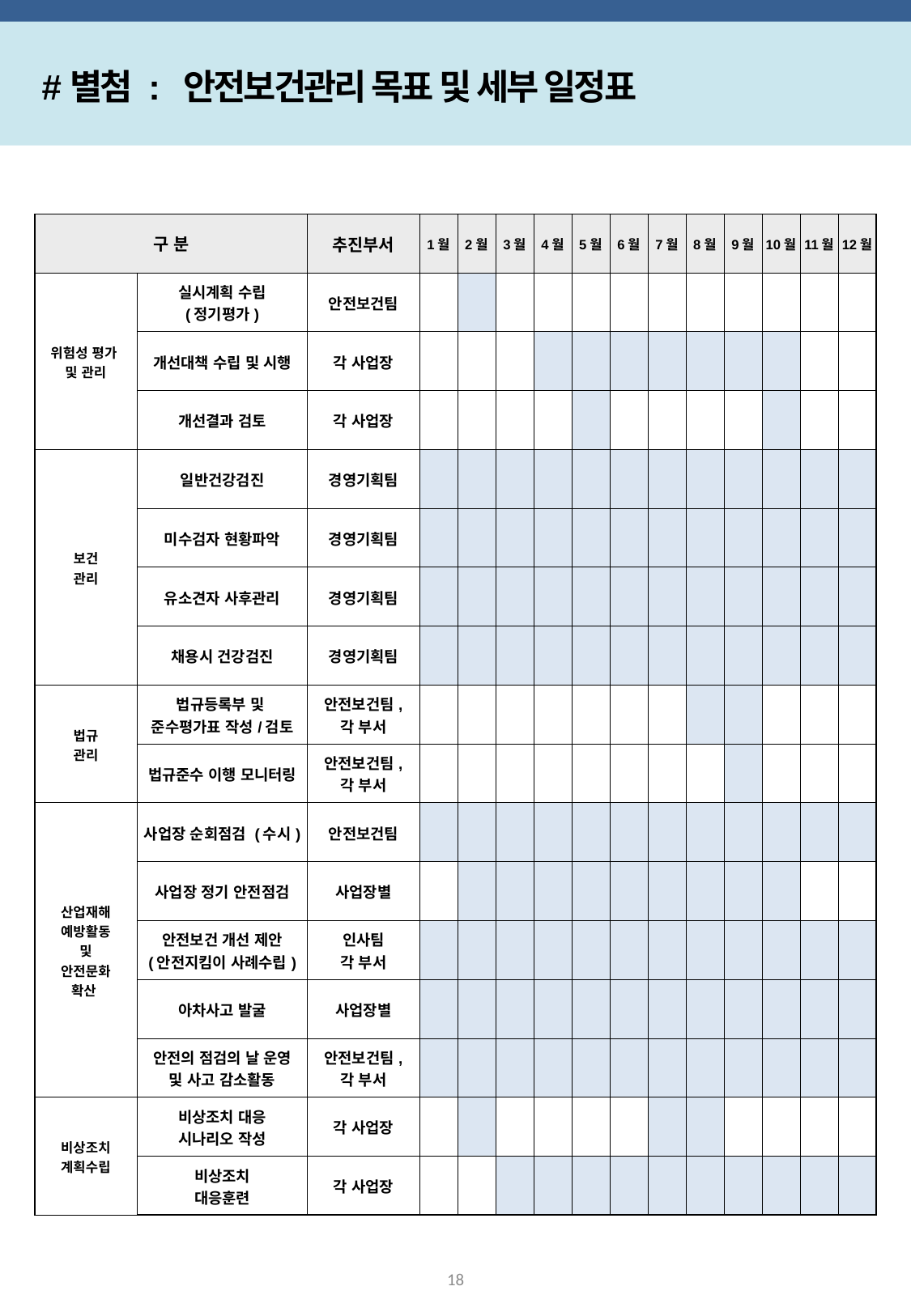

#별첨 :  안전보건관리 목표 및 세부 일정표
| 구 분 |  | 추진부서 | 1월 | 2월 | 3월 | 4월 | 5월 | 6월 | 7월 | 8월 | 9월 | 10월 | 11월 | 12월 |
| --- | --- | --- | --- | --- | --- | --- | --- | --- | --- | --- | --- | --- | --- | --- |
| 위험성 평가 및 관리 | 실시계획 수립 (정기평가) | 안전보건팀 |  |  |  |  |  |  |  |  |  |  |  |  |
|  | 개선대책 수립 및 시행 | 각 사업장 |  |  |  |  |  |  |  |  |  |  |  |  |
|  | 개선결과 검토 | 각 사업장 |  |  |  |  |  |  |  |  |  |  |  |  |
| 보건 관리 | 일반건강검진 | 경영기획팀 |  |  |  |  |  |  |  |  |  |  |  |  |
|  | 미수검자 현황파악 | 경영기획팀 |  |  |  |  |  |  |  |  |  |  |  |  |
|  | 유소견자 사후관리 | 경영기획팀 |  |  |  |  |  |  |  |  |  |  |  |  |
|  | 채용시 건강검진 | 경영기획팀 |  |  |  |  |  |  |  |  |  |  |  |  |
| 법규 관리 | 법규등록부 및 준수평가표 작성/검토 | 안전보건팀, 각 부서 |  |  |  |  |  |  |  |  |  |  |  |  |
|  | 법규준수 이행 모니터링 | 안전보건팀, 각 부서 |  |  |  |  |  |  |  |  |  |  |  |  |
| 산업재해 예방활동 및 안전문화 확산 | 사업장 순회점검 (수시) | 안전보건팀 |  |  |  |  |  |  |  |  |  |  |  |  |
|  | 사업장 정기 안전점검 | 사업장별 |  |  |  |  |  |  |  |  |  |  |  |  |
|  | 안전보건 개선 제안 (안전지킴이 사례수립) | 인사팀 각 부서 |  |  |  |  |  |  |  |  |  |  |  |  |
|  | 아차사고 발굴 | 사업장별 |  |  |  |  |  |  |  |  |  |  |  |  |
|  | 안전의 점검의 날 운영 및 사고 감소활동 | 안전보건팀, 각 부서 |  |  |  |  |  |  |  |  |  |  |  |  |
| 비상조치 계획수립 | 비상조치 대응 시나리오 작성 | 각 사업장 |  |  |  |  |  |  |  |  |  |  |  |  |
|  | 비상조치 대응훈련 | 각 사업장 |  |  |  |  |  |  |  |  |  |  |  |  |
18